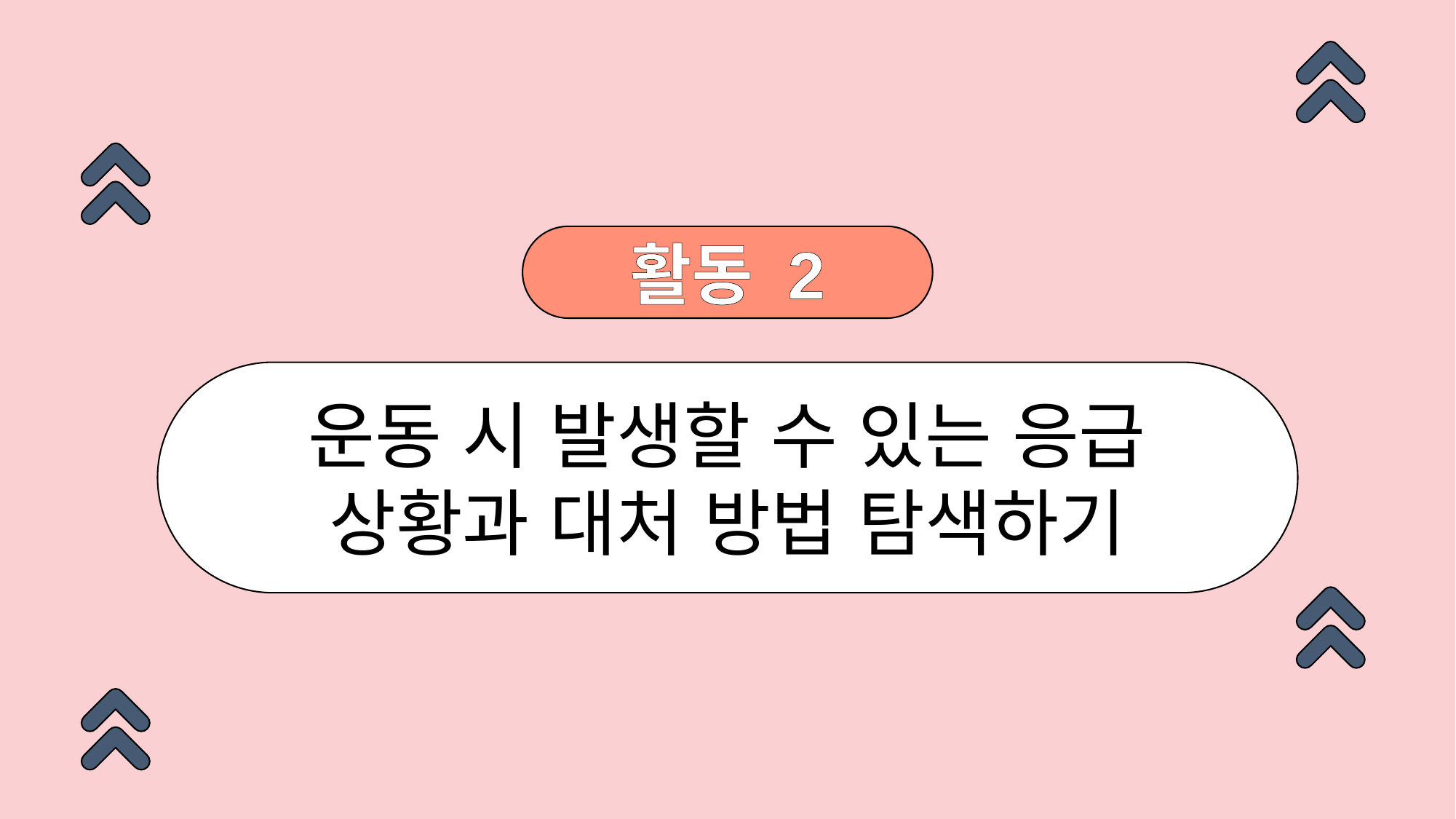

활동 2
운동 시 발생할 수 있는 응급 상황과 대처 방법 탐색하기